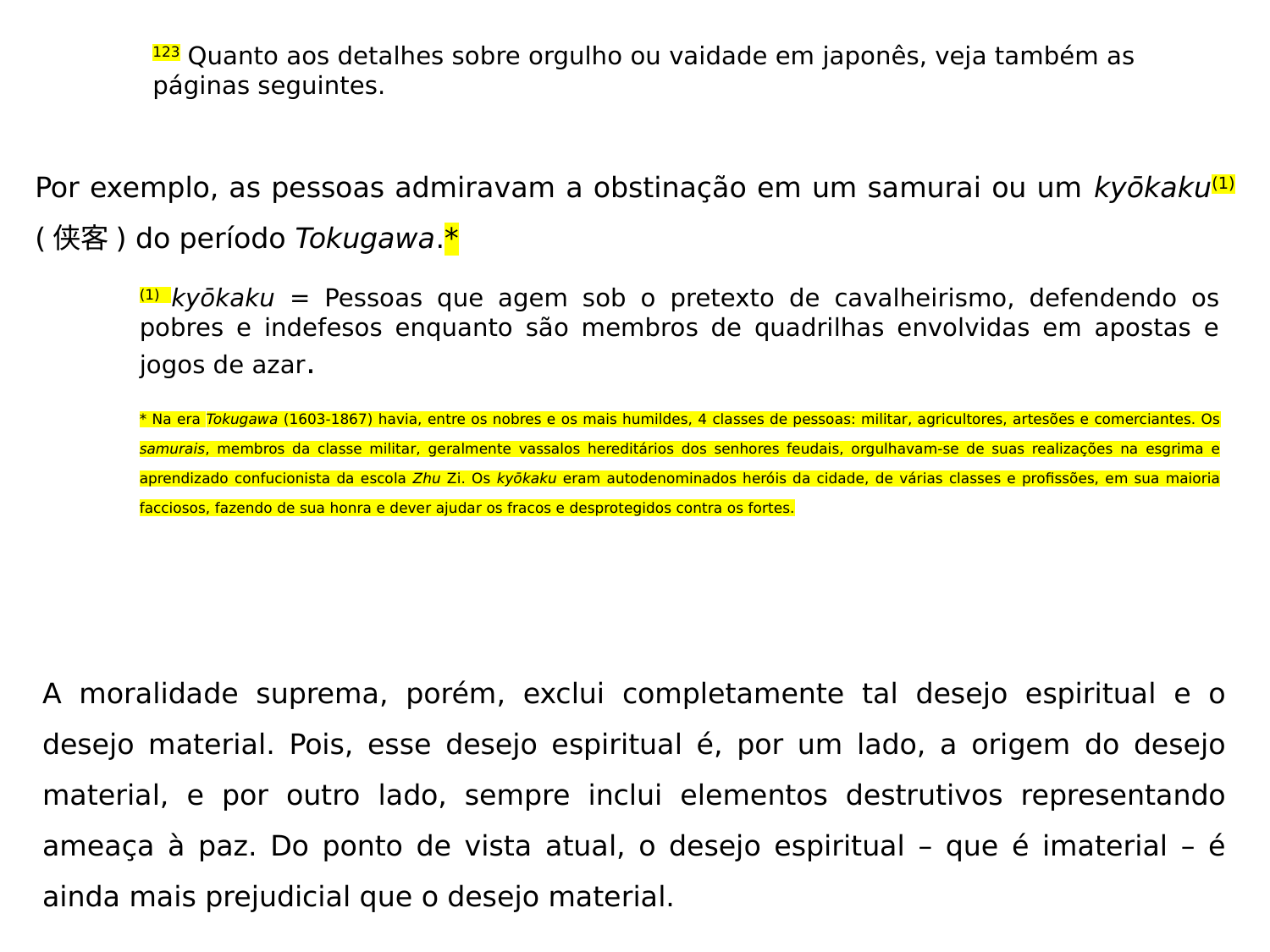

123 Quanto aos detalhes sobre orgulho ou vaidade em japonês, veja também as páginas seguintes.
Por exemplo, as pessoas admiravam a obstinação em um samurai ou um kyōkaku(1) (侠客) do período Tokugawa.*
(1) kyōkaku = Pessoas que agem sob o pretexto de cavalheirismo, defendendo os pobres e indefesos enquanto são membros de quadrilhas envolvidas em apostas e jogos de azar.
* Na era Tokugawa (1603-1867) havia, entre os nobres e os mais humildes, 4 classes de pessoas: militar, agricultores, artesões e comerciantes. Os samurais, membros da classe militar, geralmente vassalos hereditários dos senhores feudais, orgulhavam-se de suas realizações na esgrima e aprendizado confucionista da escola Zhu Zi. Os kyōkaku eram autodenominados heróis da cidade, de várias classes e profissões, em sua maioria facciosos, fazendo de sua honra e dever ajudar os fracos e desprotegidos contra os fortes.
A moralidade suprema, porém, exclui completamente tal desejo espiritual e o desejo material. Pois, esse desejo espiritual é, por um lado, a origem do desejo material, e por outro lado, sempre inclui elementos destrutivos representando ameaça à paz. Do ponto de vista atual, o desejo espiritual – que é imaterial – é ainda mais prejudicial que o desejo material.